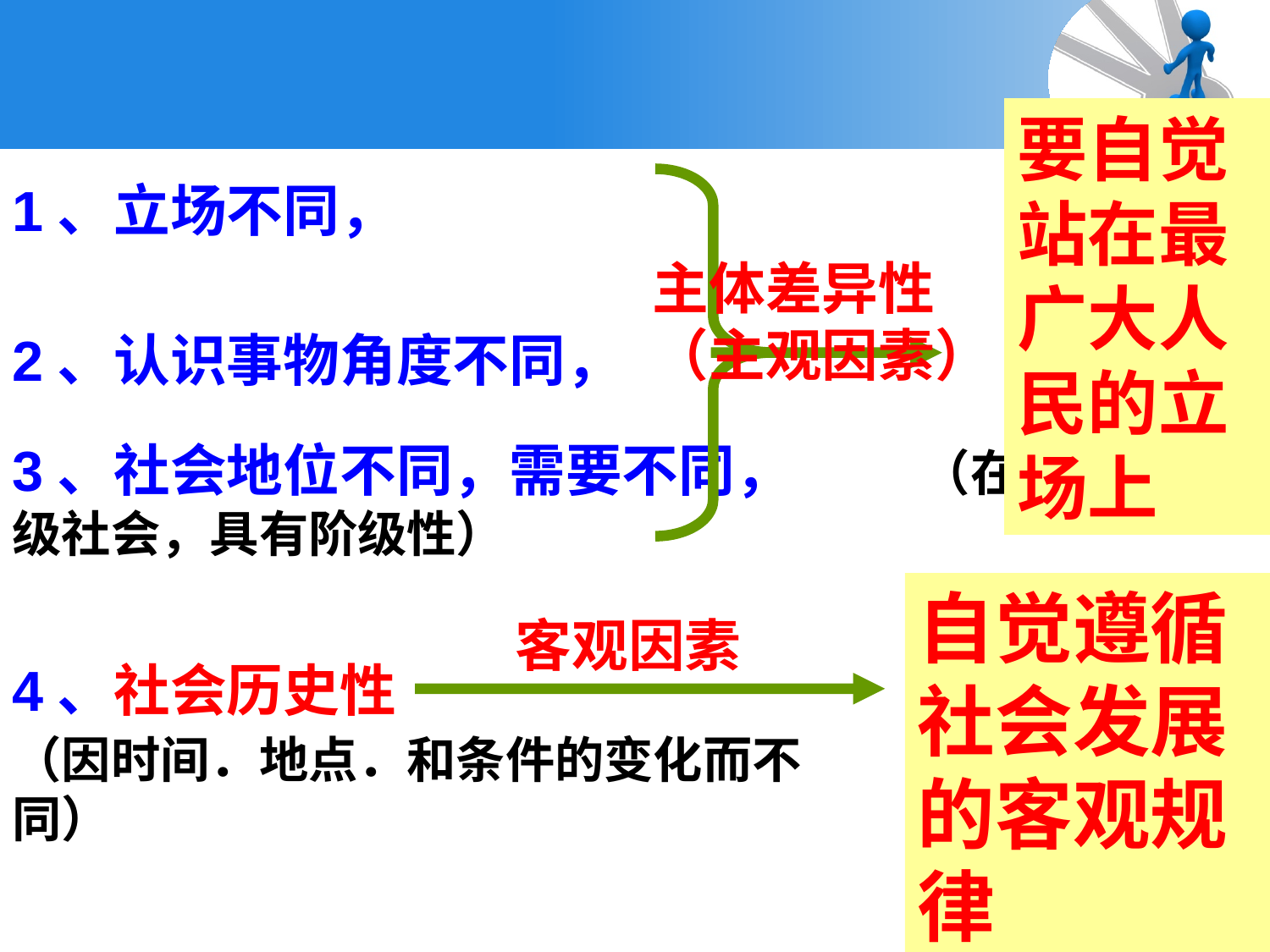

要自觉站在最广大人民的立场上
1、立场不同，

主体差异性
（主观因素）

2、认识事物角度不同，
3、社会地位不同，需要不同，          （在阶级社会，具有阶级性）
自觉遵循社会发展的客观规律
客观因素

4、社会历史性
（因时间．地点．和条件的变化而不同）